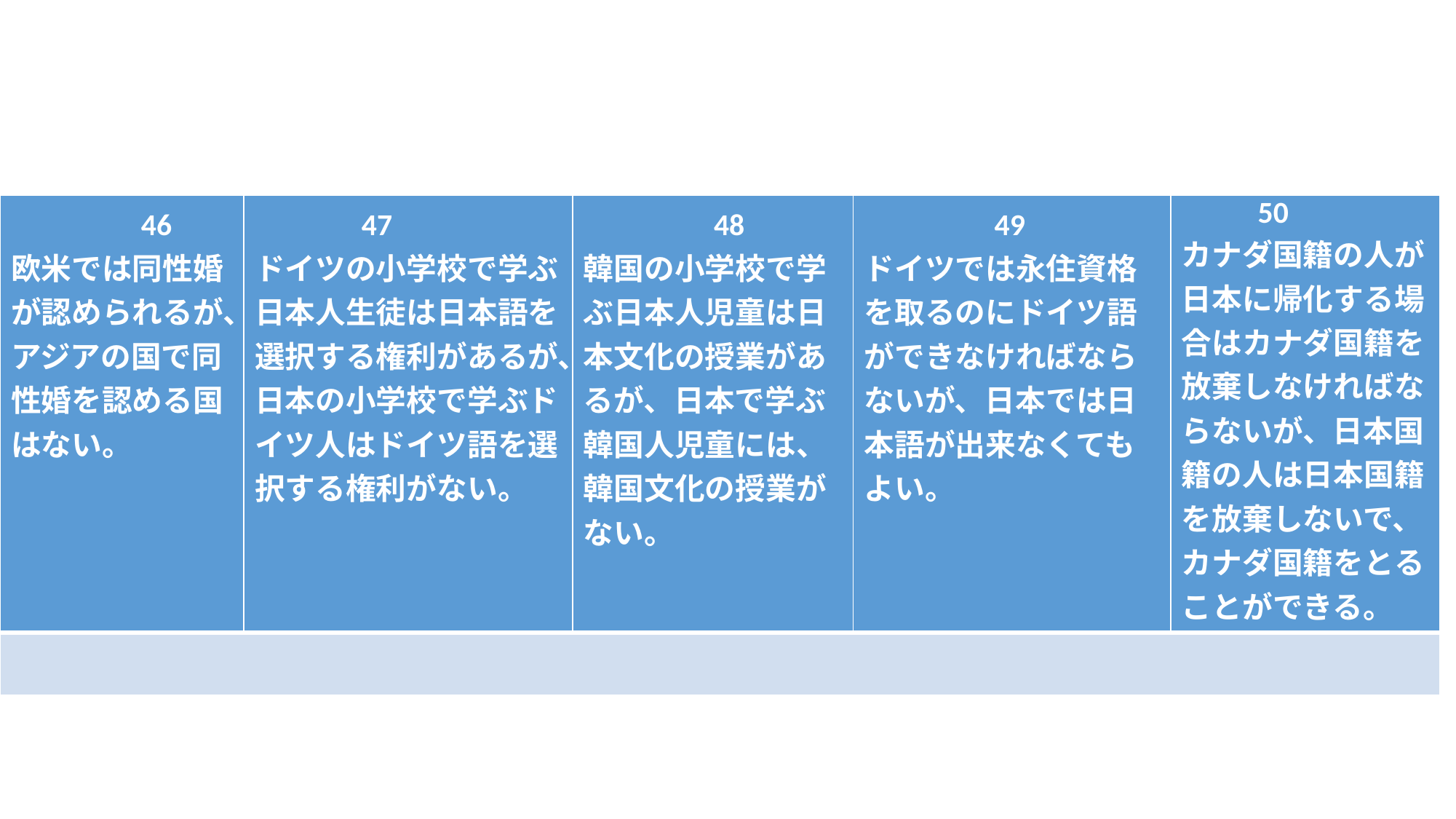

| 46 欧米では同性婚が認められるが、アジアの国で同性婚を認める国はない。 | 47 ドイツの小学校で学ぶ日本人生徒は日本語を選択する権利があるが、日本の小学校で学ぶドイツ人はドイツ語を選択する権利がない。 | 48 韓国の小学校で学ぶ日本人児童は日本文化の授業があるが、日本で学ぶ韓国人児童には、韓国文化の授業がない。 | 49 ドイツでは永住資格を取るのにドイツ語ができなければならないが、日本では日本語が出来なくてもよい。 | 50 カナダ国籍の人が日本に帰化する場合はカナダ国籍を放棄しなければならないが、日本国籍の人は日本国籍を放棄しないで、カナダ国籍をとることができる。 |
| --- | --- | --- | --- | --- |
|  |  |  |  |  |